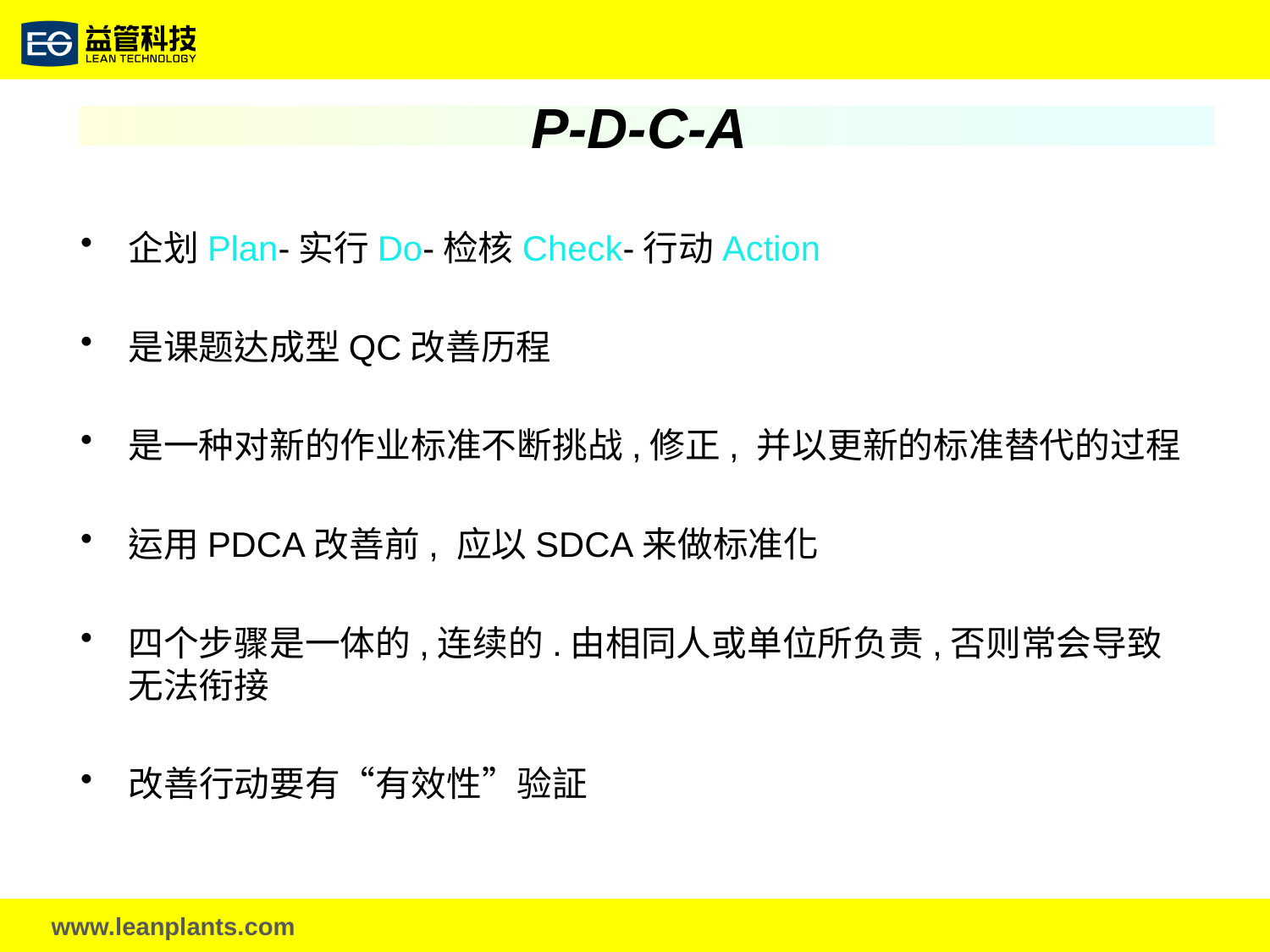

P-D-C-A
企划Plan-实行Do-检核Check-行动Action

是课题达成型QC改善历程

是一种对新的作业标准不断挑战,修正, 并以更新的标准替代的过程

运用PDCA改善前, 应以SDCA来做标准化

四个步骤是一体的,连续的.由相同人或单位所负责,否则常会导致无法衔接

改善行动要有“有效性”验証

23